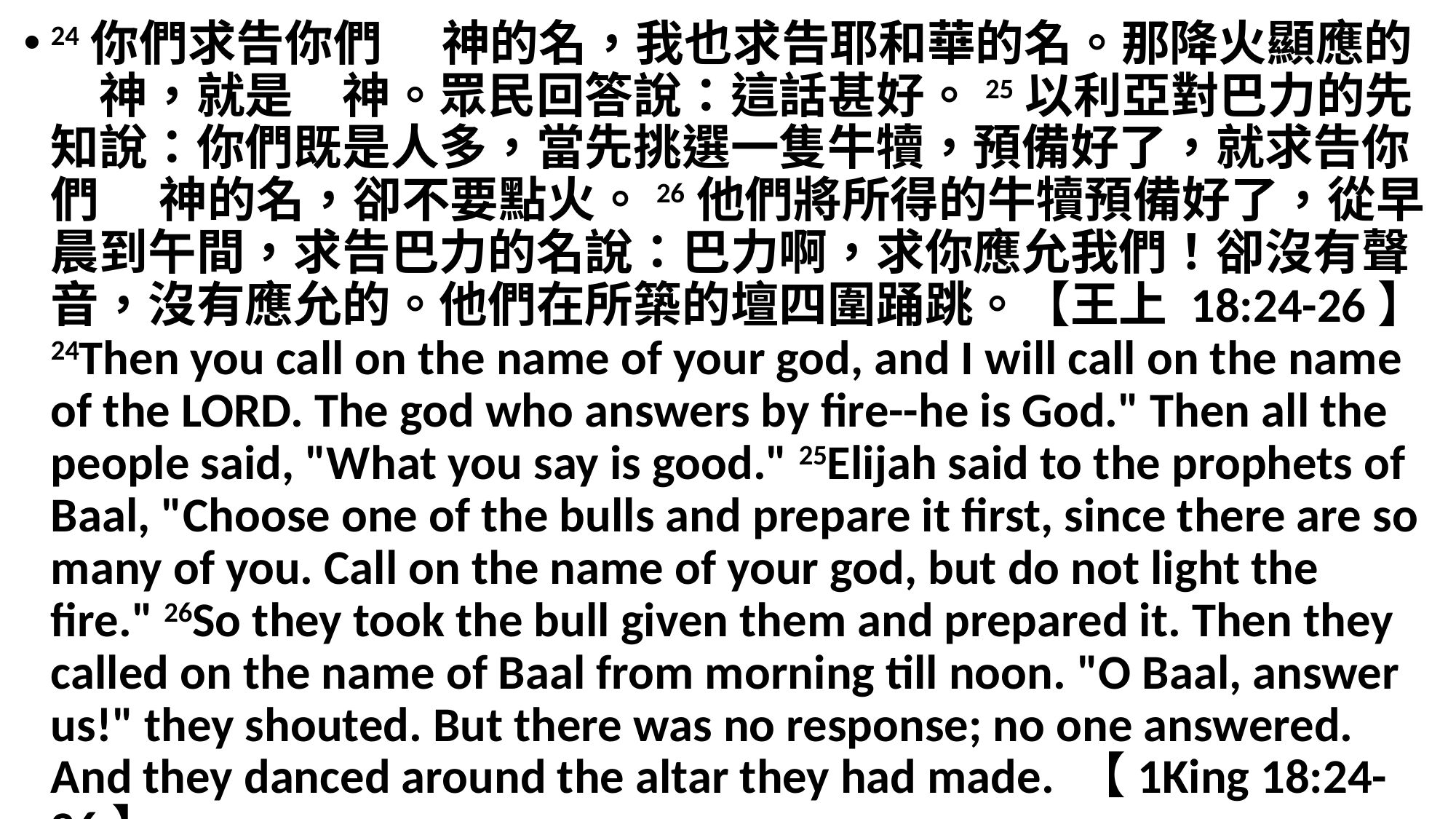

24你們求告你們　 神的名，我也求告耶和華的名。那降火顯應的　神，就是　神。眾民回答說：這話甚好。25以利亞對巴力的先知說：你們既是人多，當先挑選一隻牛犢，預備好了，就求告你們　 神的名，卻不要點火。26他們將所得的牛犢預備好了，從早晨到午間，求告巴力的名說：巴力啊，求你應允我們！卻沒有聲音，沒有應允的。他們在所築的壇四圍踊跳。【王上 18:24-26】
24Then you call on the name of your god, and I will call on the name of the LORD. The god who answers by fire--he is God." Then all the people said, "What you say is good." 25Elijah said to the prophets of Baal, "Choose one of the bulls and prepare it first, since there are so many of you. Call on the name of your god, but do not light the fire." 26So they took the bull given them and prepared it. Then they called on the name of Baal from morning till noon. "O Baal, answer us!" they shouted. But there was no response; no one answered. And they danced around the altar they had made. 【1King 18:24-26】
#